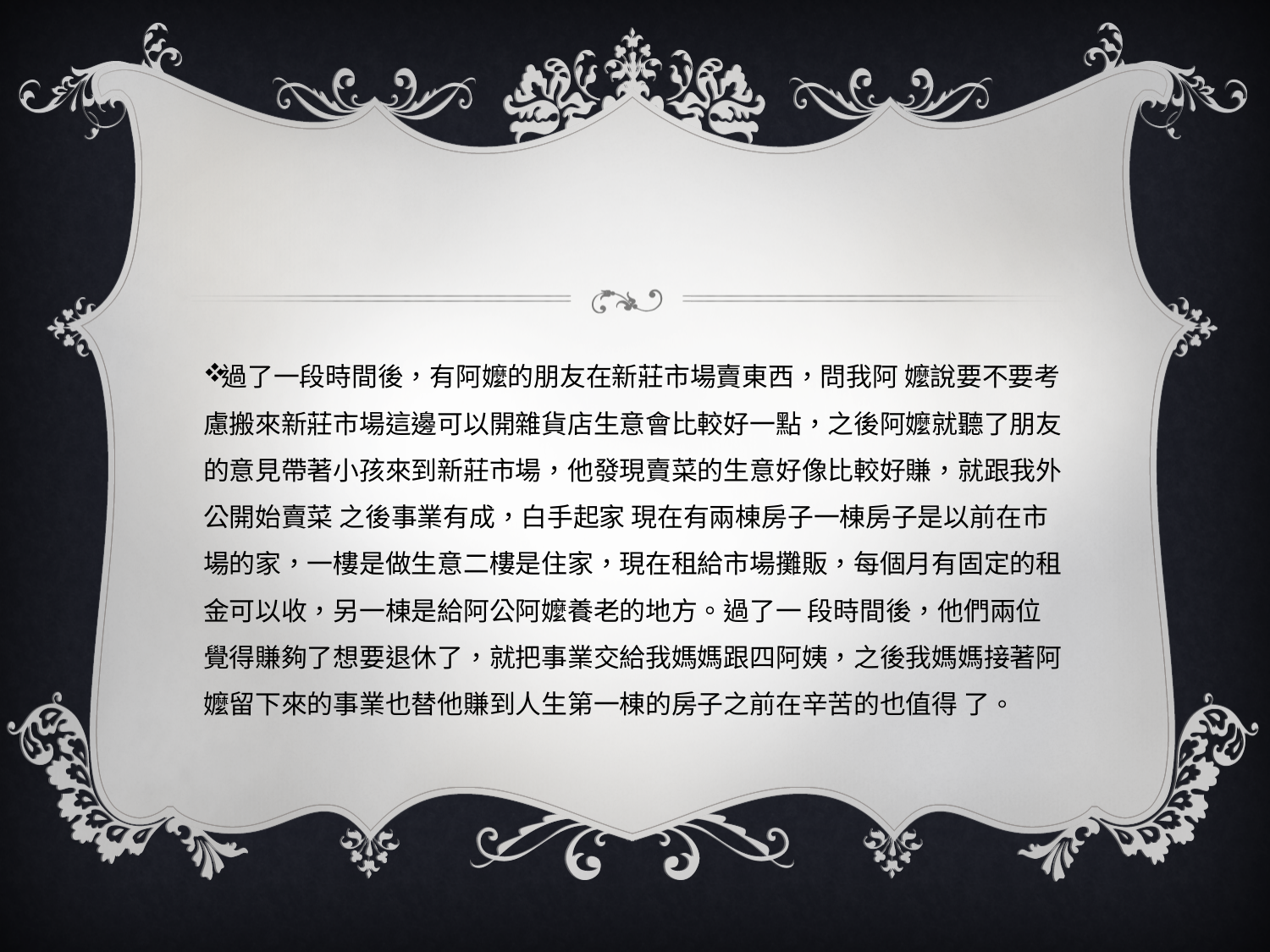

#
過了一段時間後，有阿嬤的朋友在新莊市場賣東西，問我阿 嬤說要不要考慮搬來新莊市場這邊可以開雜貨店生意會比較好一點，之後阿嬤就聽了朋友的意見帶著小孩來到新莊市場，他發現賣菜的生意好像比較好賺，就跟我外 公開始賣菜 之後事業有成，白手起家 現在有兩棟房子一棟房子是以前在市場的家，一樓是做生意二樓是住家，現在租給市場攤販，每個月有固定的租金可以收，另一棟是給阿公阿嬤養老的地方。過了一 段時間後，他們兩位覺得賺夠了想要退休了，就把事業交給我媽媽跟四阿姨，之後我媽媽接著阿嬤留下來的事業也替他賺到人生第一棟的房子之前在辛苦的也值得 了。